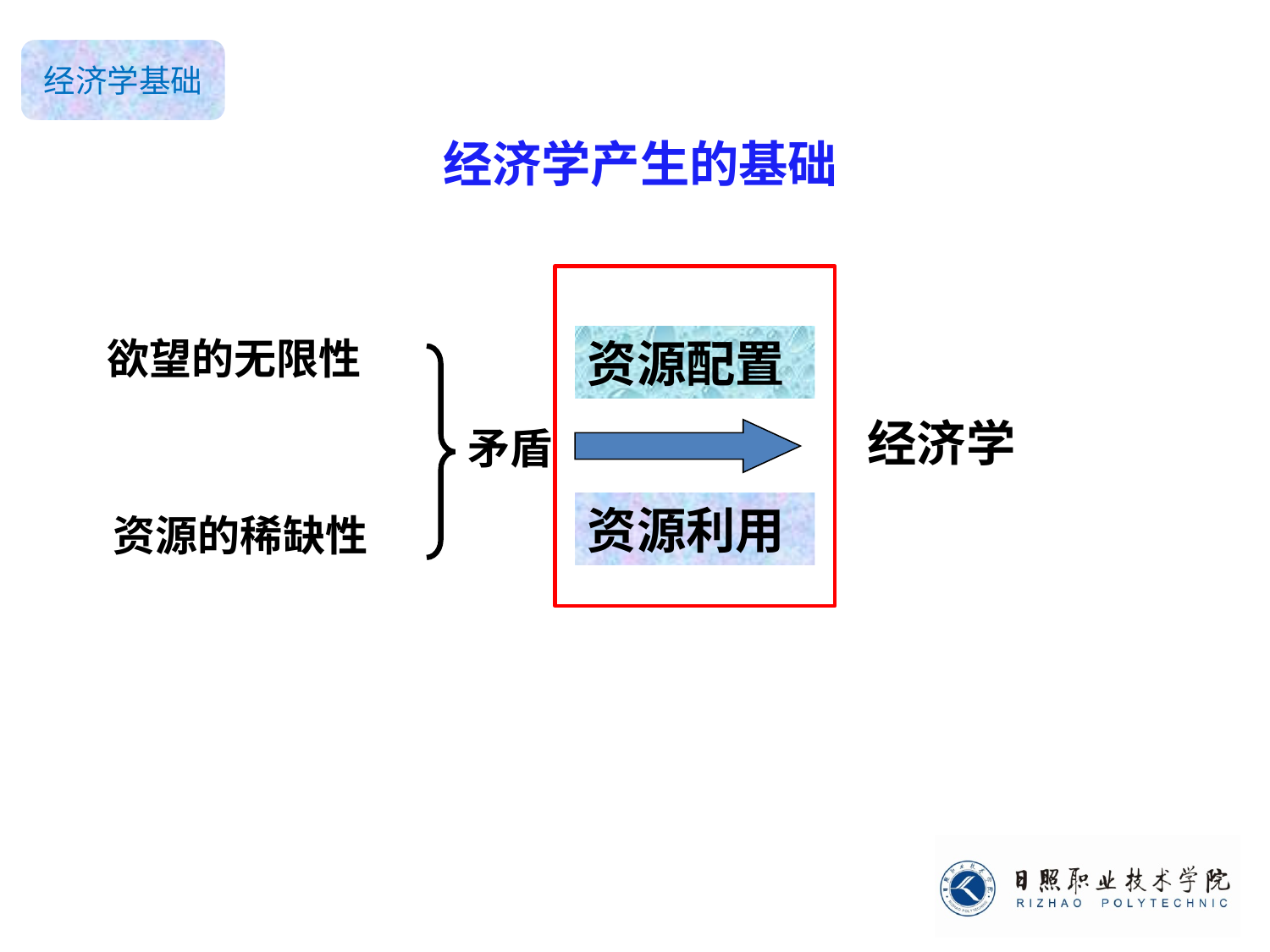

经济学产生的基础

欲望的无限性
资源配置

资源利用

经济学
矛盾
    资源的稀缺性